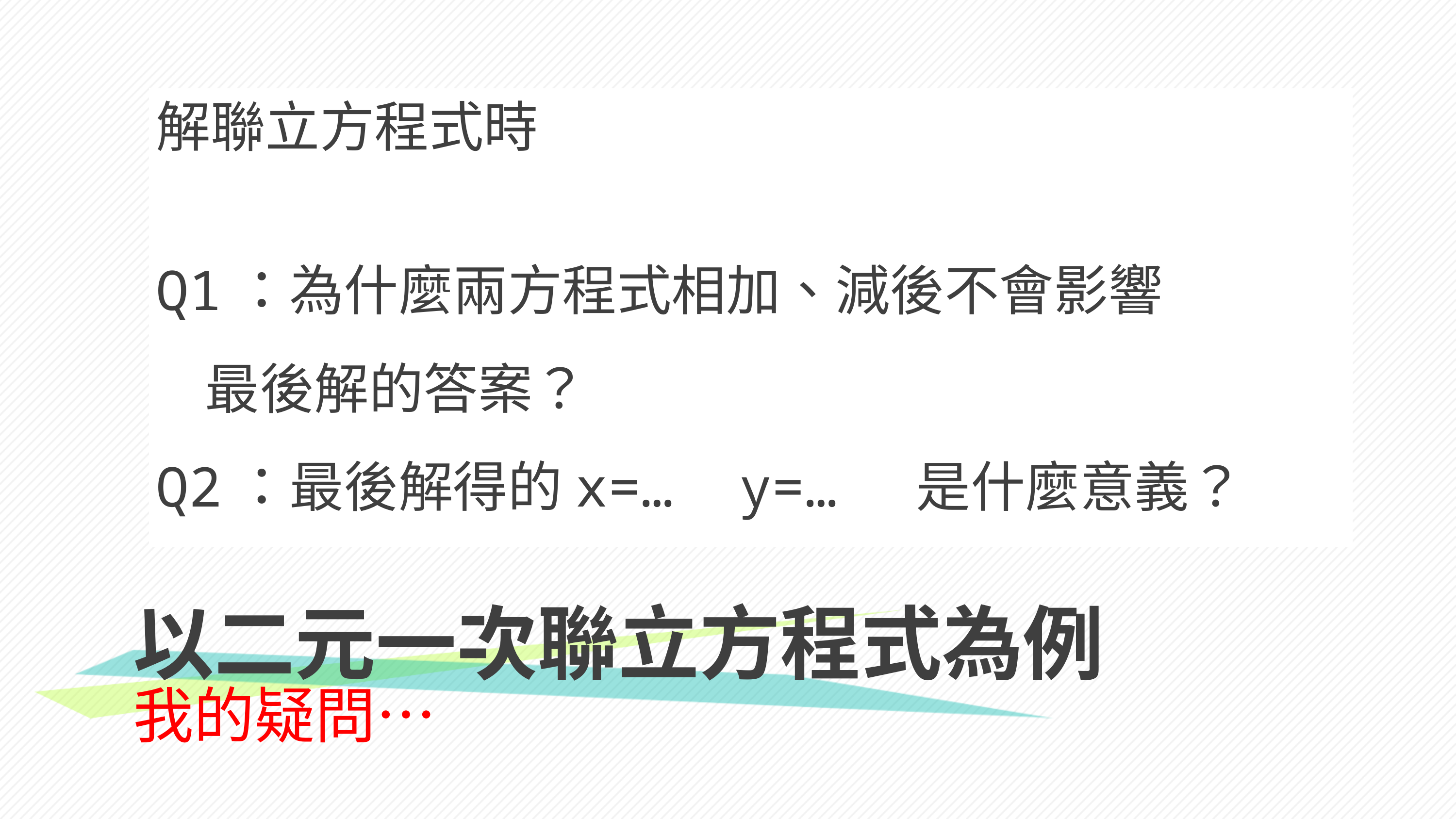

解聯立方程式時

Q1：為什麼兩方程式相加、減後不會影響
    最後解的答案？
Q2：最後解得的x=…  y=…  是什麼意義？
# 以二元一次聯立方程式為例
我的疑問…